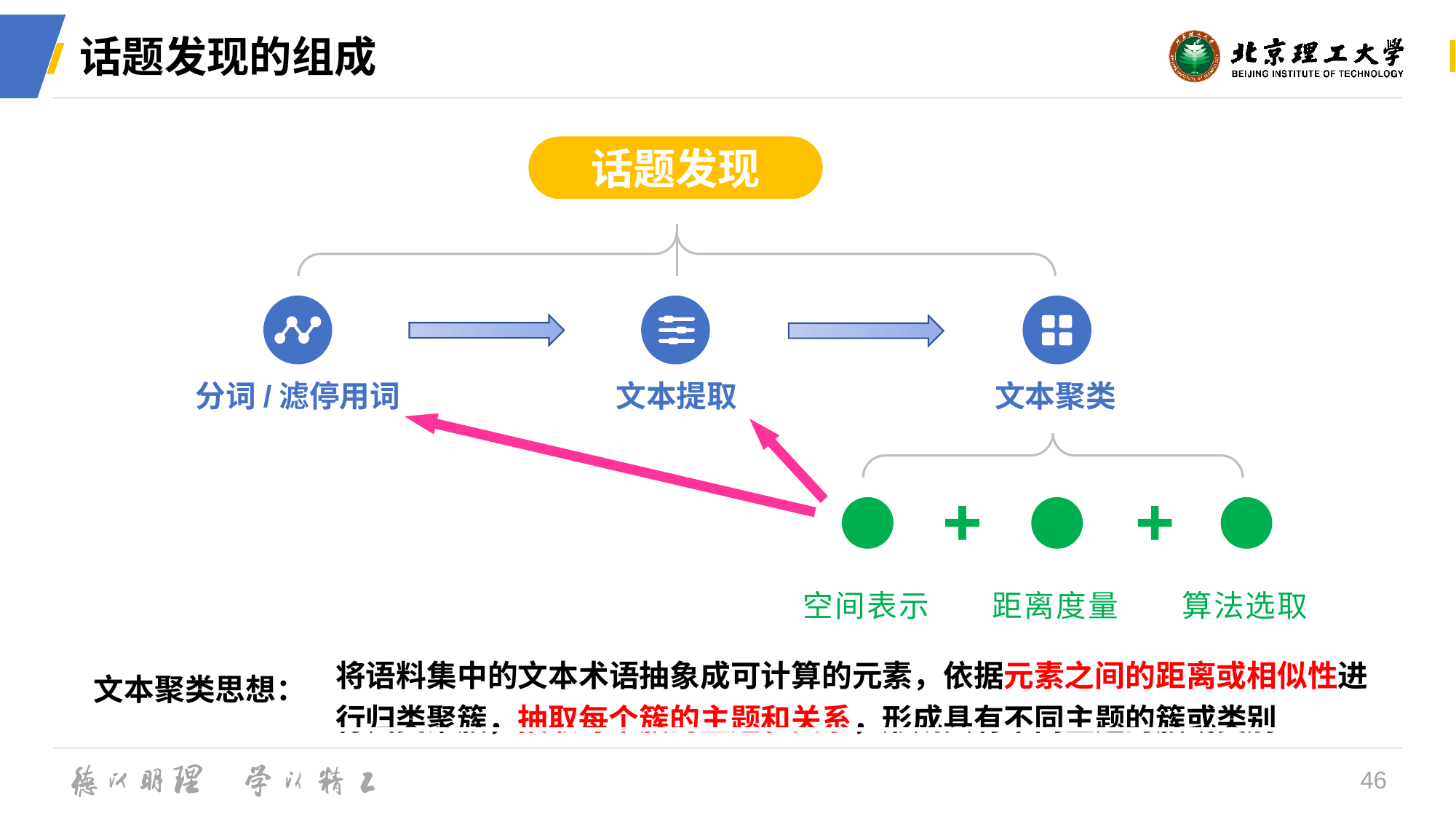

# 话题发现的组成
话题发现

分词/滤停用词
文本提取
文本聚类

空间表示
距离度量
算法选取
| 文本聚类思想： | 将语料集中的文本术语抽象成可计算的元素，依据元素之间的距离或相似性进行归类聚簇，抽取每个簇的主题和关系，形成具有不同主题的簇或类别 |
| --- | --- |